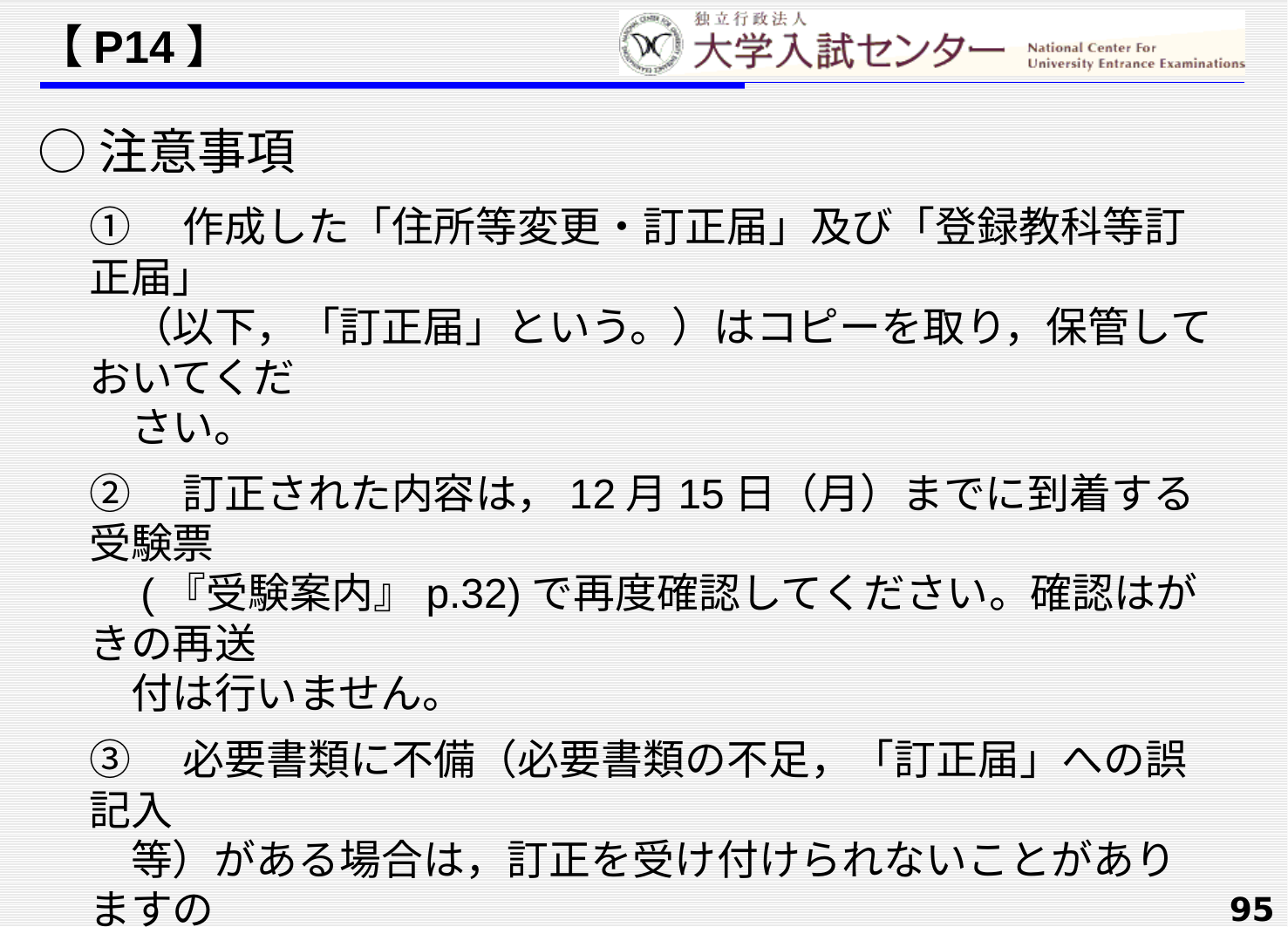

【P14】
○注意事項
①　作成した「住所等変更・訂正届」及び「登録教科等訂正届」
　（以下，「訂正届」という。）はコピーを取り，保管しておいてくだ
　さい。
②　訂正された内容は，12月15日（月）までに到着する受験票
　(『受験案内』p.32)で再度確認してください。確認はがきの再送
　付は行いません。
③　必要書類に不備（必要書類の不足，「訂正届」への誤記入
　等）がある場合は，訂正を受け付けられないことがありますの
　で，必ず内容確認を行ってください。
④　「登録教科等訂正届」は消印が11月5日（水）以降の場合は，
　訂正は一切受け付けられませんので，御注意ください。
95